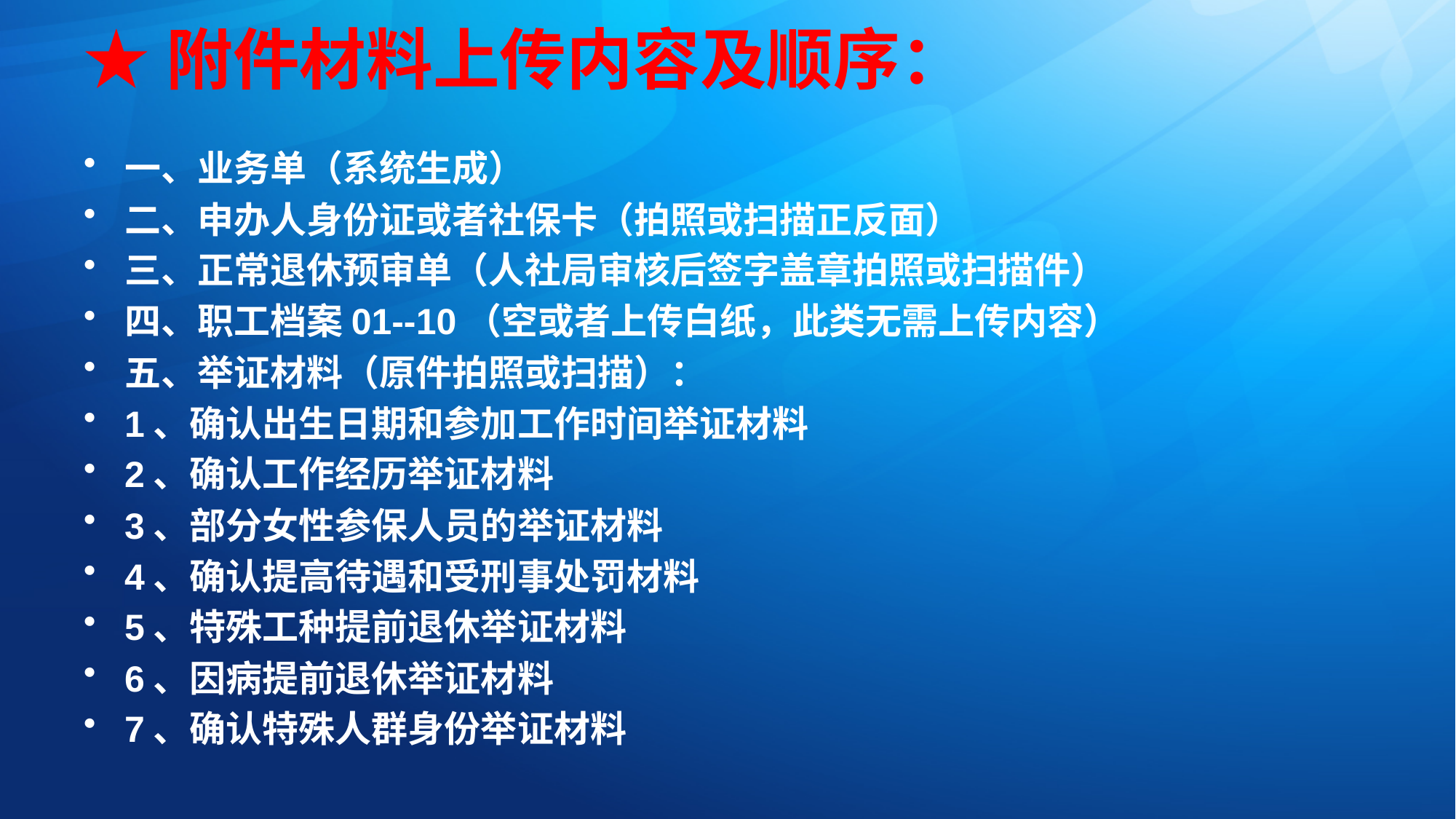

# ★附件材料上传内容及顺序：
一、业务单（系统生成）
二、申办人身份证或者社保卡（拍照或扫描正反面）
三、正常退休预审单（人社局审核后签字盖章拍照或扫描件）
四、职工档案01--10（空或者上传白纸，此类无需上传内容）
五、举证材料（原件拍照或扫描）：
1、确认出生日期和参加工作时间举证材料
2、确认工作经历举证材料
3、部分女性参保人员的举证材料
4、确认提高待遇和受刑事处罚材料
5、特殊工种提前退休举证材料
6、因病提前退休举证材料
7、确认特殊人群身份举证材料